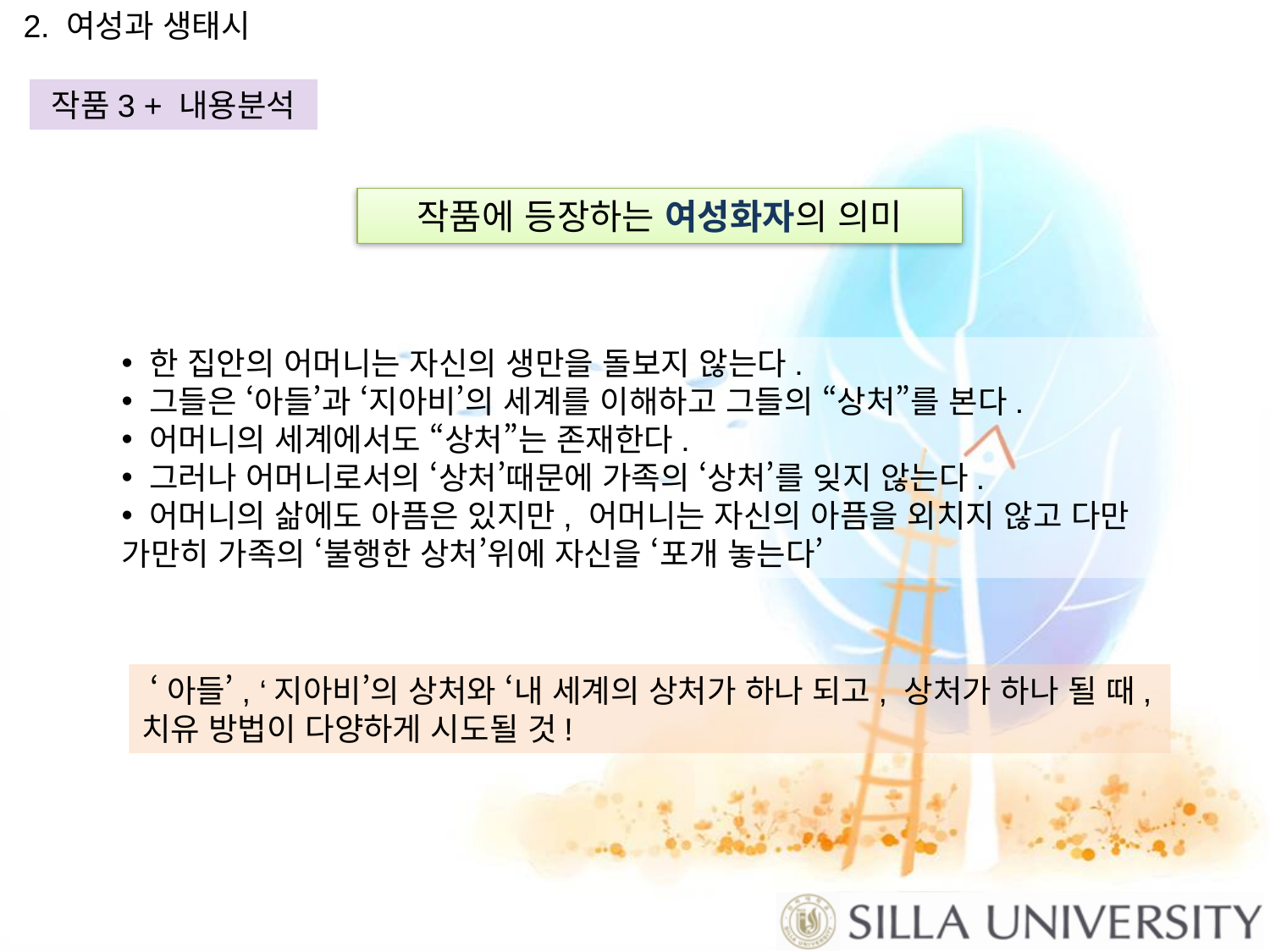

작품3 + 내용분석
작품에 등장하는 여성화자의 의미
 한 집안의 어머니는 자신의 생만을 돌보지 않는다.
 그들은 ‘아들’과 ‘지아비’의 세계를 이해하고 그들의 “상처”를 본다.
 어머니의 세계에서도 “상처”는 존재한다.
 그러나 어머니로서의 ‘상처’때문에 가족의 ‘상처’를 잊지 않는다.
 어머니의 삶에도 아픔은 있지만, 어머니는 자신의 아픔을 외치지 않고 다만 가만히 가족의 ‘불행한 상처’위에 자신을 ‘포개 놓는다’
 ‘아들’, ‘지아비’의 상처와 ‘내 세계의 상처가 하나 되고, 상처가 하나 될 때, 치유 방법이 다양하게 시도될 것!